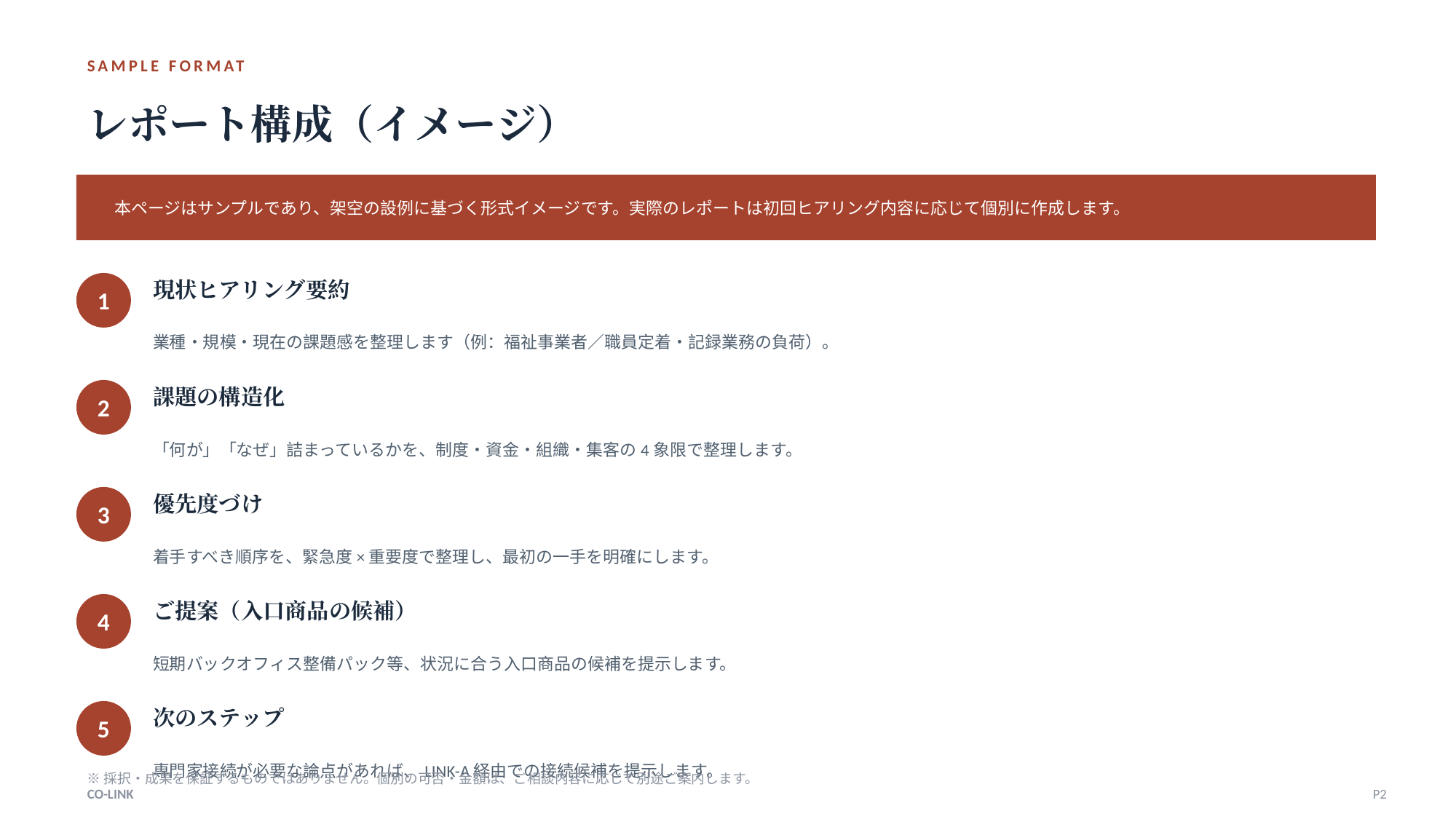

SAMPLE FORMAT
レポート構成（イメージ）

本ページはサンプルであり、架空の設例に基づく形式イメージです。実際のレポートは初回ヒアリング内容に応じて個別に作成します。
現状ヒアリング要約

1
業種・規模・現在の課題感を整理します（例：福祉事業者／職員定着・記録業務の負荷）。
課題の構造化

2
「何が」「なぜ」詰まっているかを、制度・資金・組織・集客の4象限で整理します。
優先度づけ

3
着手すべき順序を、緊急度×重要度で整理し、最初の一手を明確にします。
ご提案（入口商品の候補）

4
短期バックオフィス整備パック等、状況に合う入口商品の候補を提示します。
次のステップ

5
専門家接続が必要な論点があれば、LINK-A経由での接続候補を提示します。
※採択・成果を保証するものではありません。個別の可否・金額は、ご相談内容に応じて別途ご案内します。
CO-LINK
P2